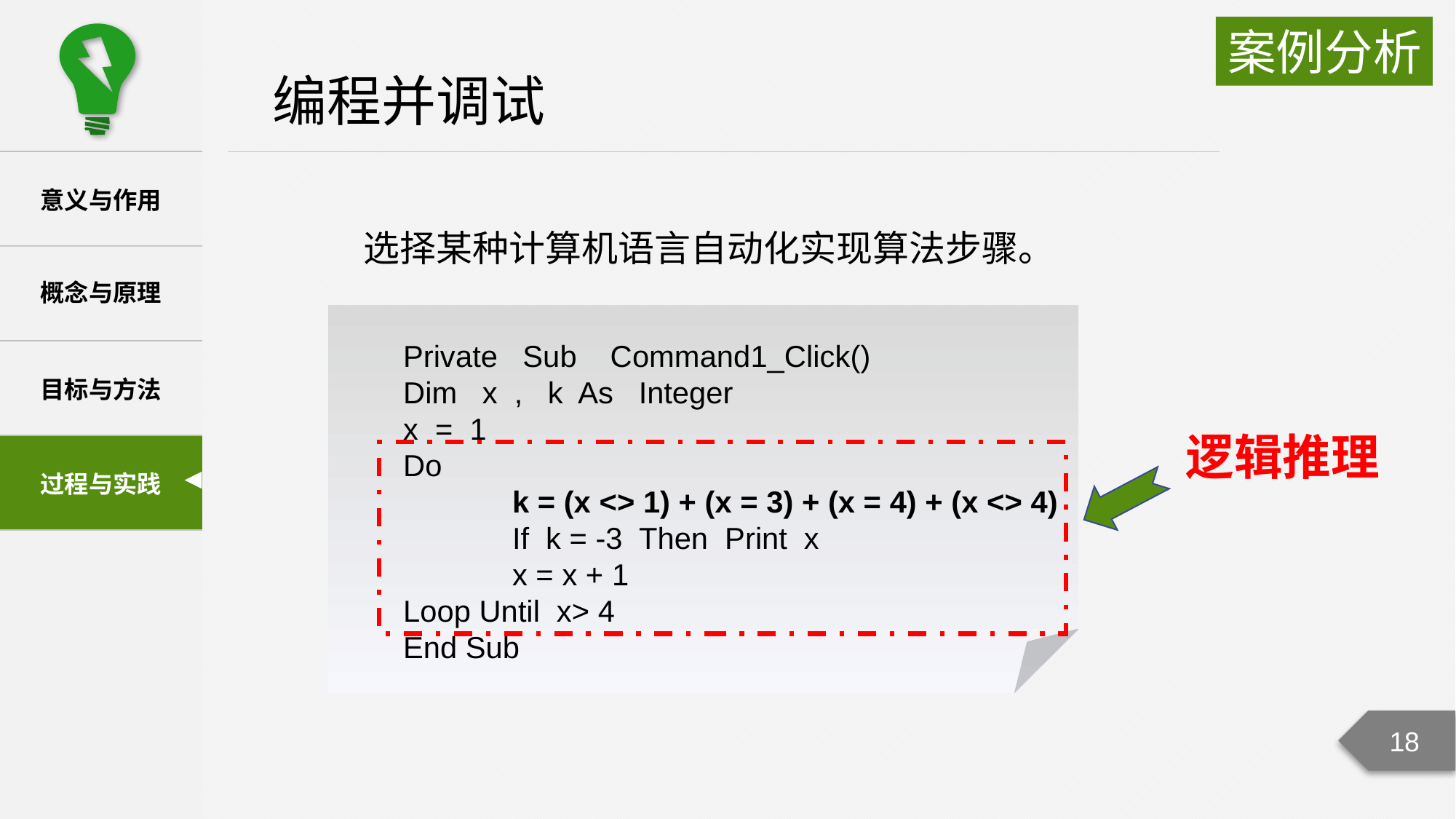

编程并调试
选择某种计算机语言自动化实现算法步骤。

Private   Sub    Command1_Click()
Dim   x  ,   k  As   Integer
x  =  1
Do
k = (x <> 1) + (x = 3) + (x = 4) + (x <> 4)
If  k = -3  Then  Print  x
x = x + 1
Loop Until  x> 4
End Sub
逻辑推理